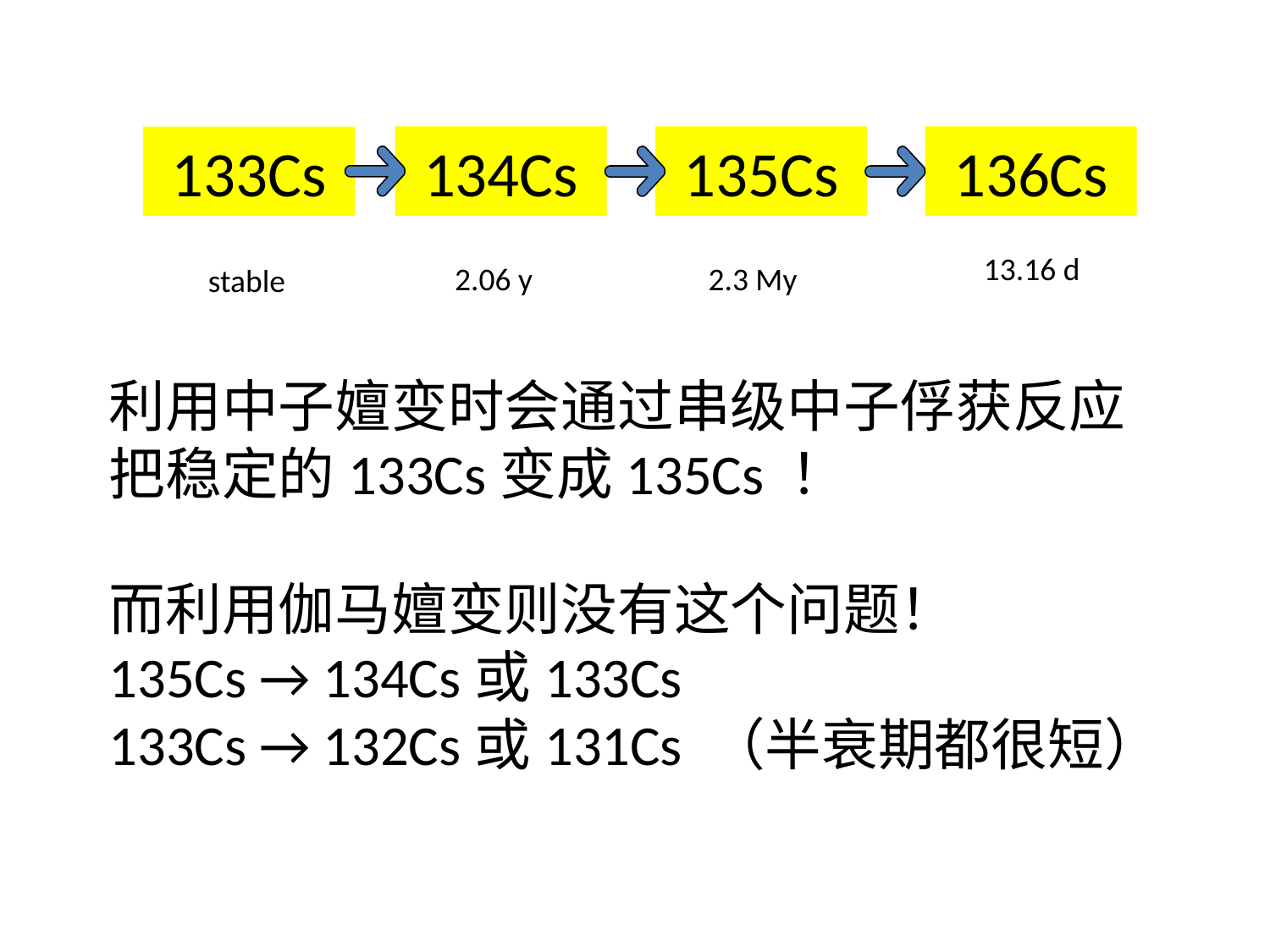

134Cs
135Cs
136Cs
133Cs

13.16 d
2.06 y
2.3 My
stable
利用中子嬗变时会通过串级中子俘获反应把稳定的133Cs变成135Cs ！

而利用伽马嬗变则没有这个问题！
135Cs → 134Cs或133Cs
133Cs → 132Cs或131Cs （半衰期都很短）